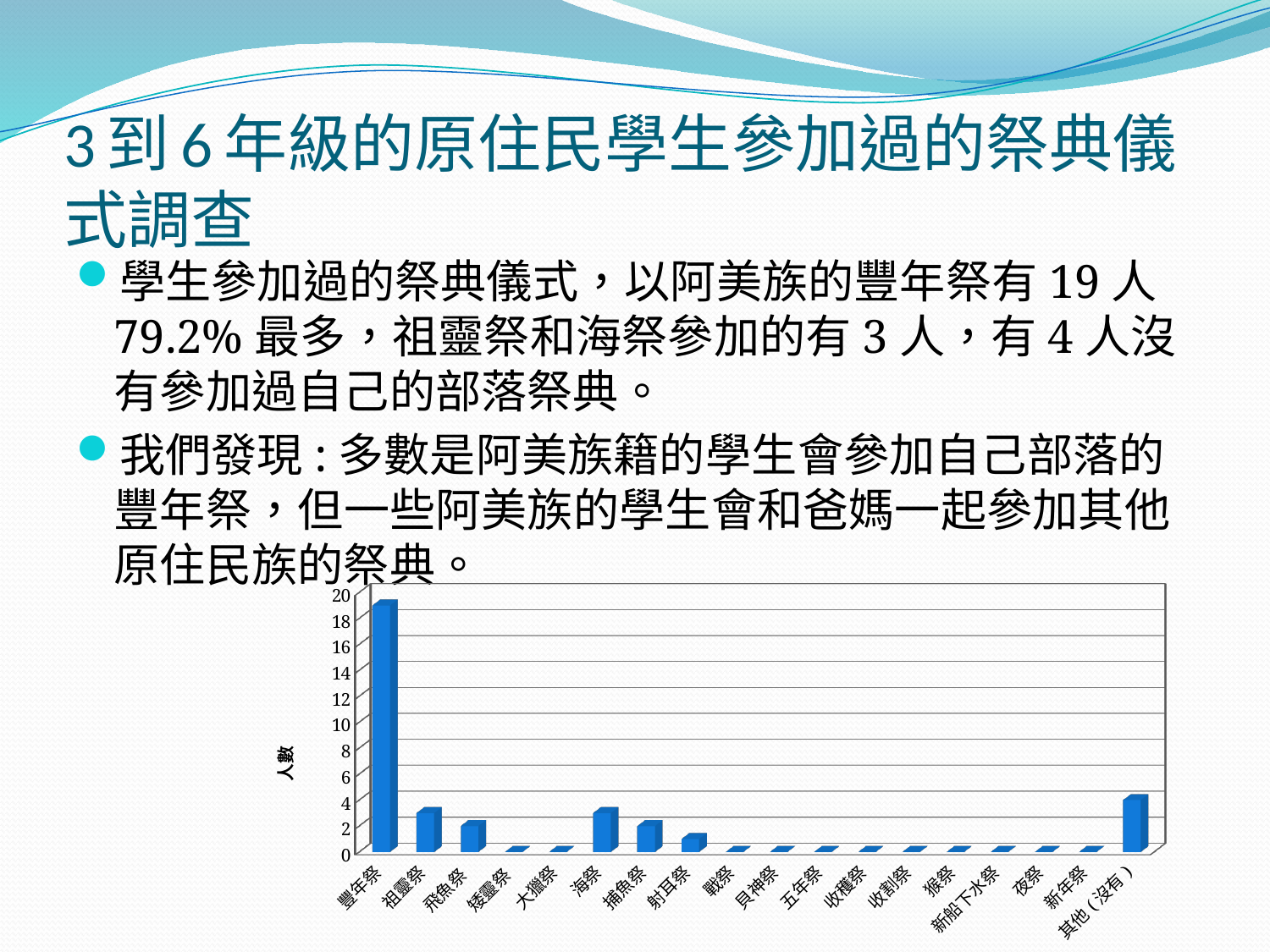

# 3到6年級的原住民學生參加過的祭典儀式調查
學生參加過的祭典儀式，以阿美族的豐年祭有19人79.2%最多，祖靈祭和海祭參加的有3人，有4人沒有參加過自己的部落祭典。
我們發現:多數是阿美族籍的學生會參加自己部落的豐年祭，但一些阿美族的學生會和爸媽一起參加其他原住民族的祭典。

[unsupported chart]